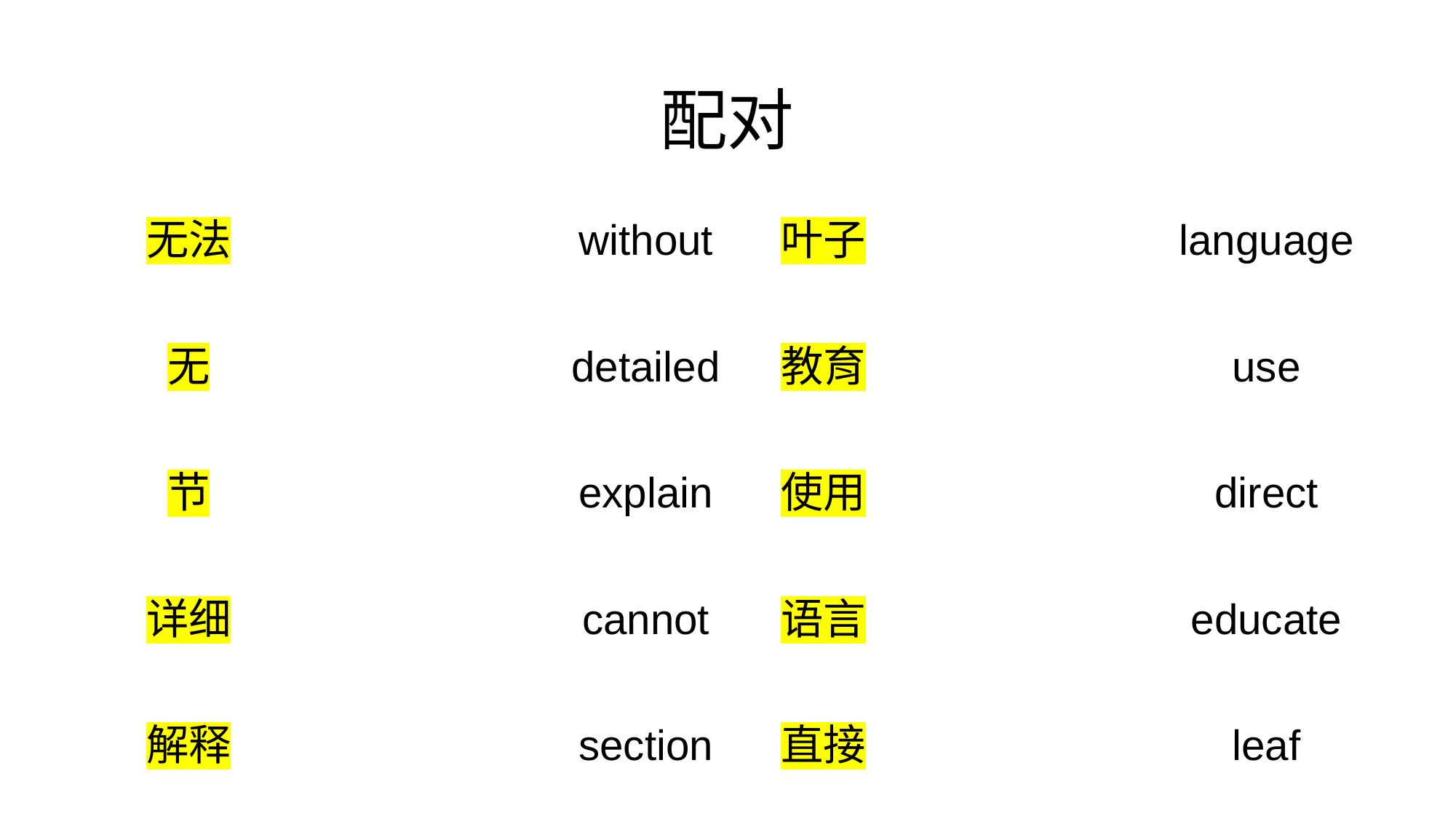

# 配对
无法
without
叶子
language
无
detailed
教育
use
节
direct
explain
使用
educate
详细
cannot
语言
leaf
解释
section
直接